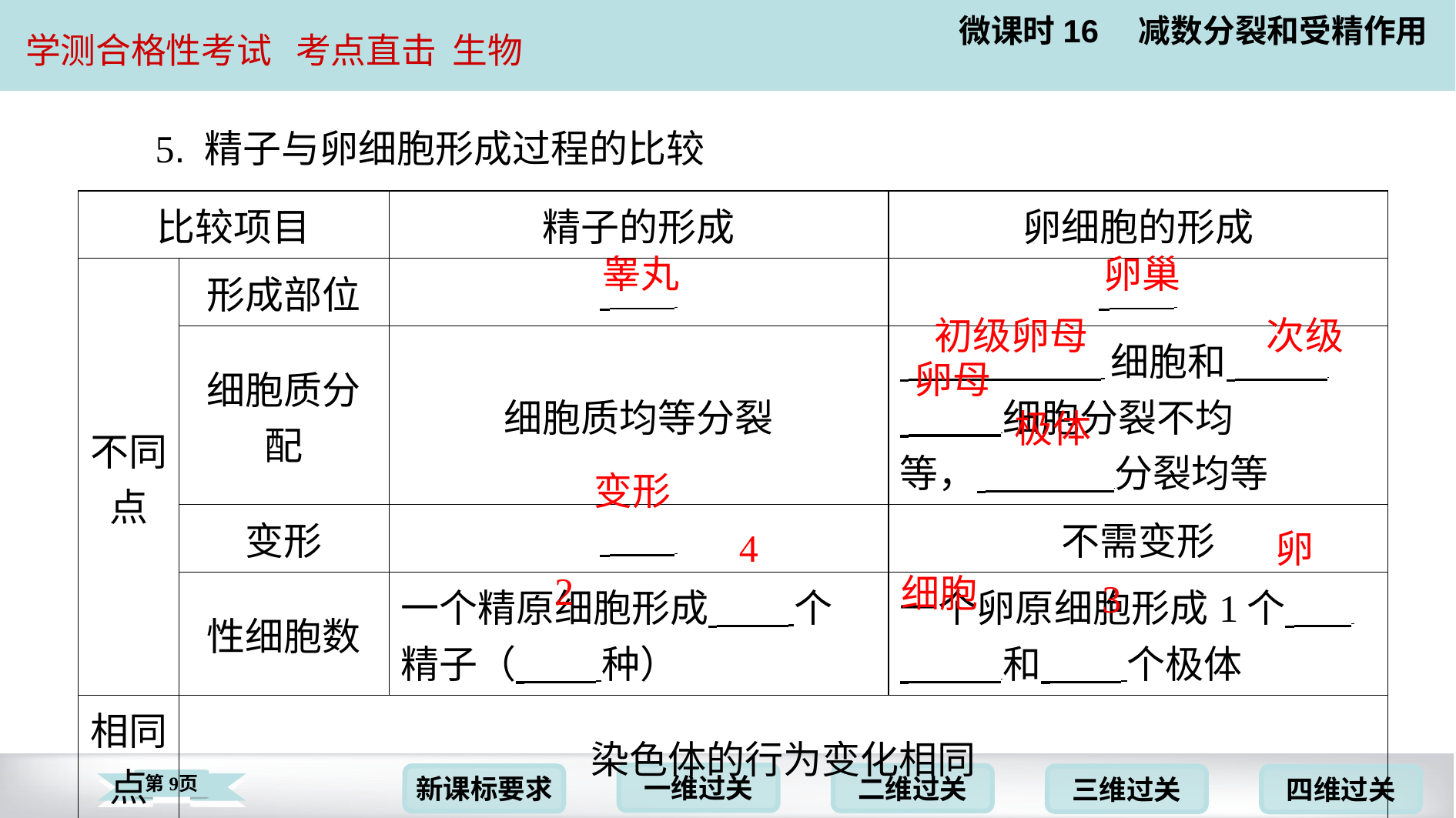

5. 精子与卵细胞形成过程的比较
| 比较项目 |  | 精子的形成 | 卵细胞的形成 |
| --- | --- | --- | --- |
| 不同 点 | 形成部位 | ⁠ | ⁠ |
|  | 细胞质分 配 | 细胞质均等分裂 | 细胞和 ⁠ ⁠细胞分裂不均 等， ⁠分裂均等 |
|  | 变形 | ⁠ | 不需变形 |
|  | 性细胞数 | 一个精原细胞形成 ⁠个 精子（ 种） | 一个卵原细胞形成1个 ⁠ 和 ⁠个极体 |
| 相同 点 | 染色体的行为变化相同 |  |  |
睾丸
卵巢
初级卵母
次级
卵母
极体
变形
4
卵
2
细胞
3